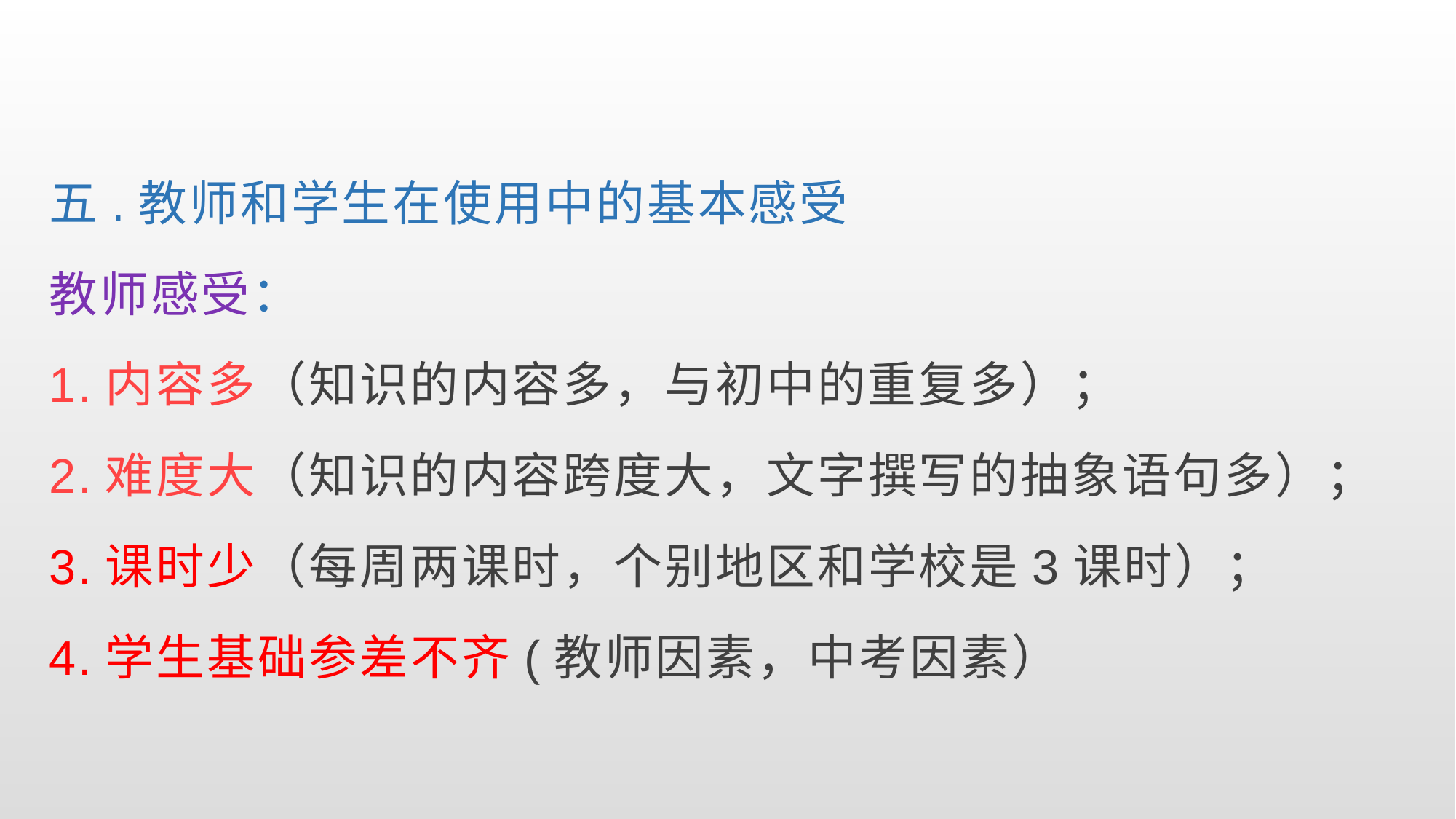

#
五.教师和学生在使用中的基本感受
教师感受：
1.内容多（知识的内容多，与初中的重复多）；
2.难度大（知识的内容跨度大，文字撰写的抽象语句多）；
3.课时少（每周两课时，个别地区和学校是3课时）；
4.学生基础参差不齐(教师因素，中考因素）